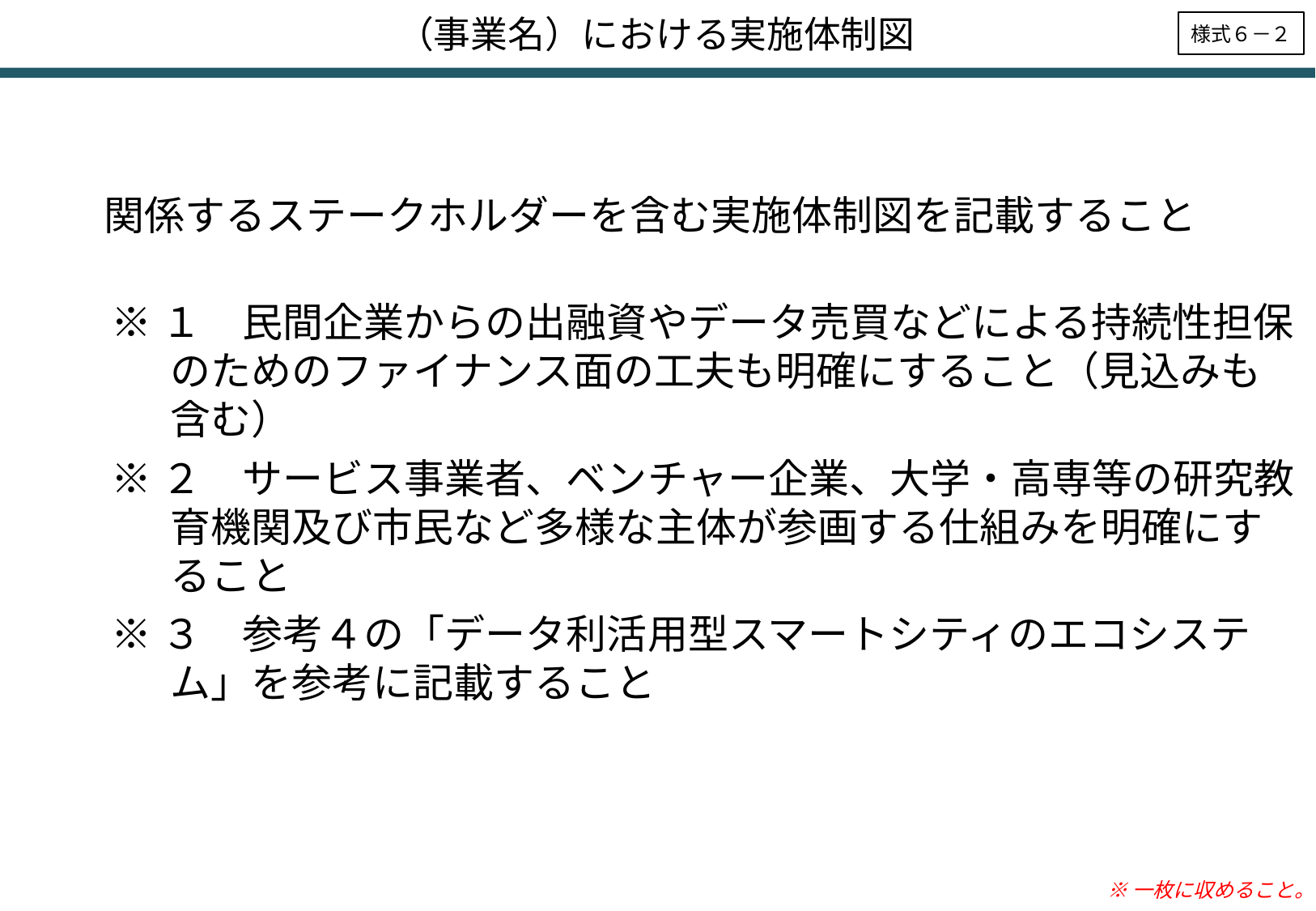

（事業名）における実施体制図
様式６－２

関係するステークホルダーを含む実施体制図を記載すること

※１　民間企業からの出融資やデータ売買などによる持続性担保のためのファイナンス面の工夫も明確にすること（見込みも含む）
※２　サービス事業者、ベンチャー企業、大学・高専等の研究教育機関及び市民など多様な主体が参画する仕組みを明確にすること
※３　参考４の「データ利活用型スマートシティのエコシステム」を参考に記載すること
※一枚に収めること。